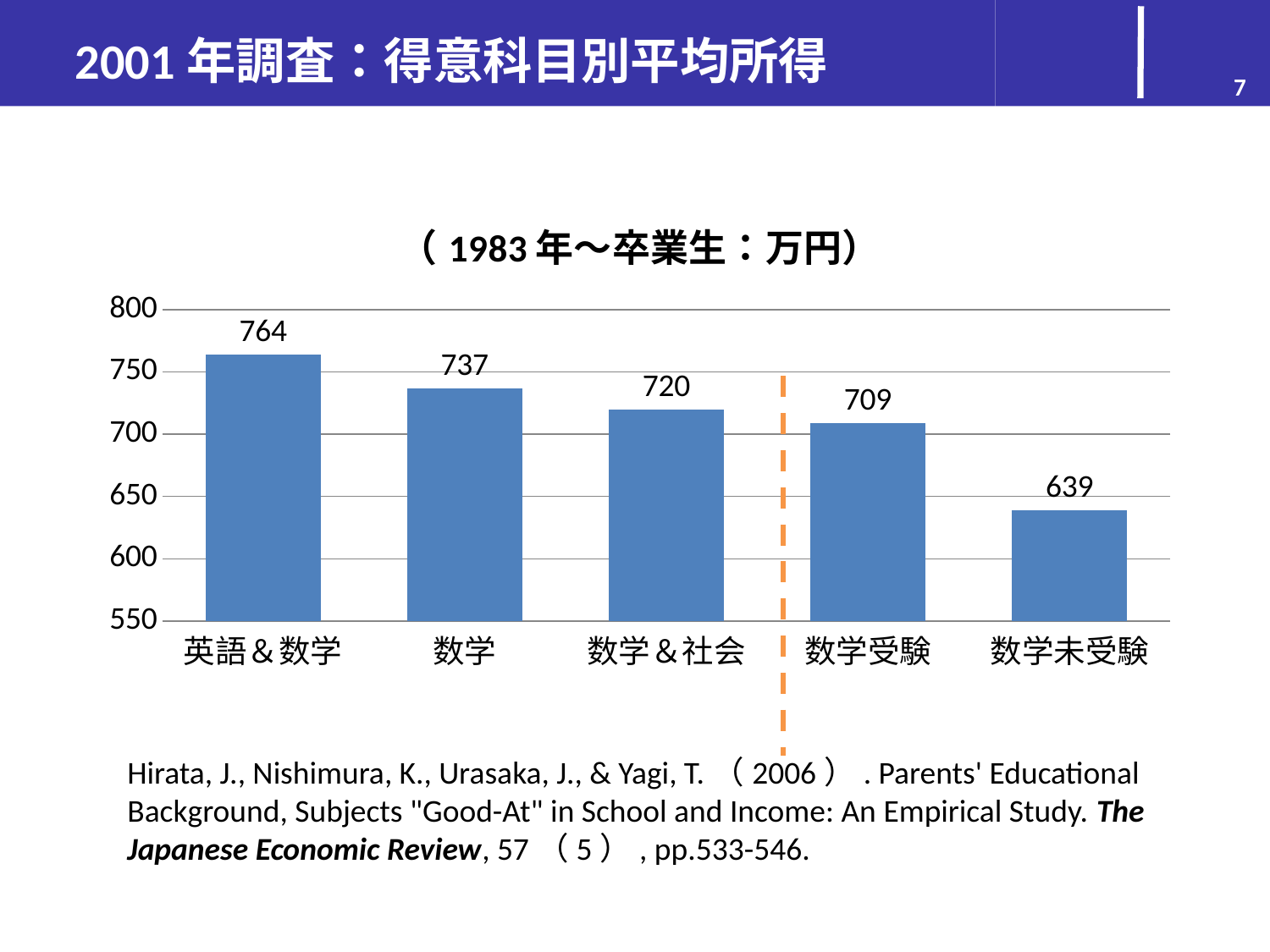

2001年調査：得意科目別平均所得
7
# 2001年調査から得られた知見

### Chart: （1983年～卒業生：万円）

| Category | 得意科目として選択した者（1983年～卒業生） |
|---|---|
| 英語＆数学 | 764.0 |
| 数学 | 737.0 |
| 数学＆社会 | 720.0 |
| 数学受験 | 709.0 |
| 数学未受験 | 639.0 |
Hirata, J., Nishimura, K., Urasaka, J., & Yagi, T.（2006）. Parents' Educational Background, Subjects "Good-At" in School and Income: An Empirical Study. The Japanese Economic Review, 57（5）, pp.533-546.